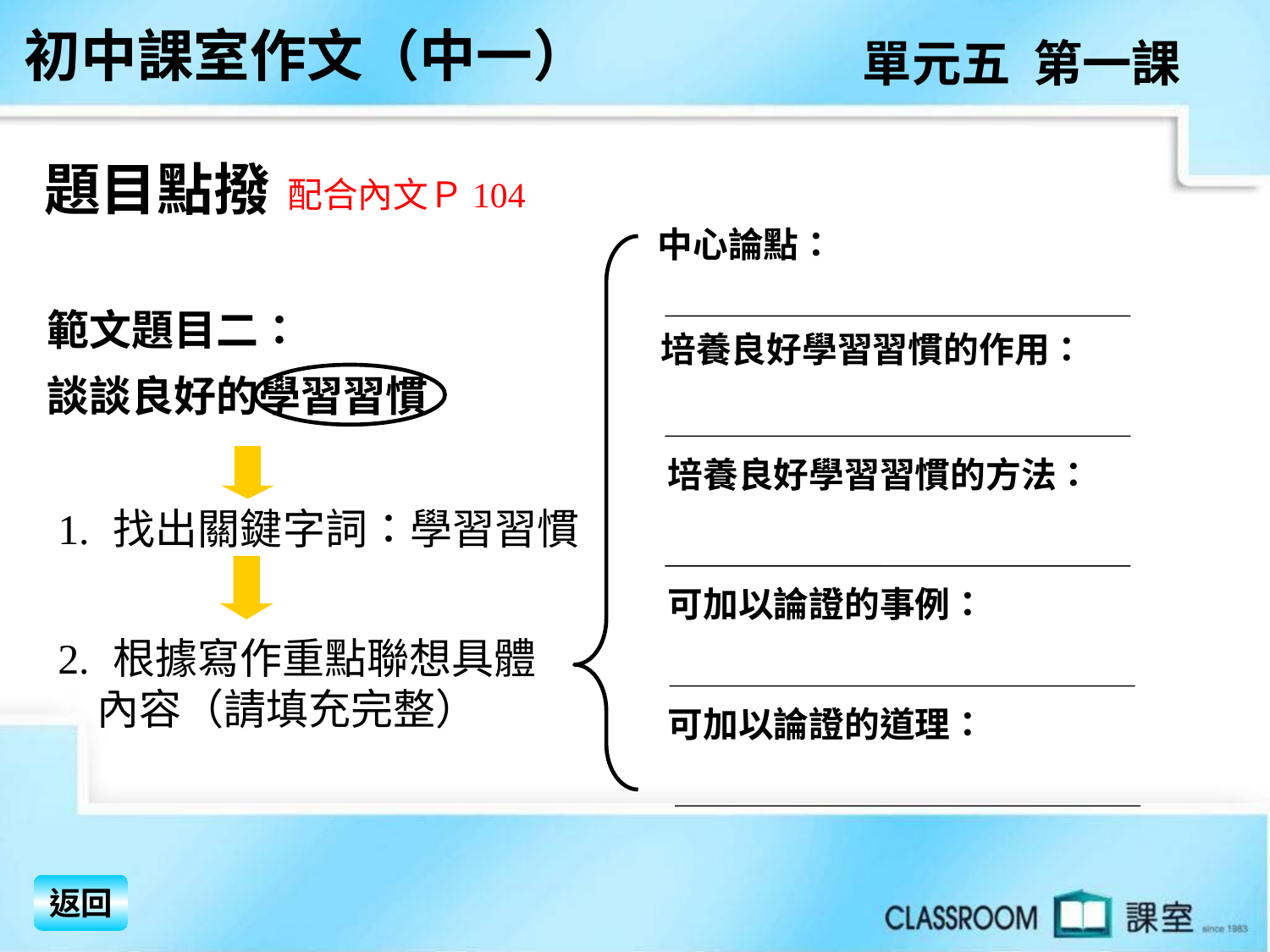

初中課室作文（中一）
單元五  第一課
題目點撥
配合內文Ｐ104
中心論點：

培養良好學習習慣的作用：
培養良好學習習慣的方法：
可加以論證的事例：
可加以論證的道理：
範文題目二：
談談良好的學習習慣

1. 找出關鍵字詞：學習習慣

2. 根據寫作重點聯想具體
   內容（請填充完整）
返回